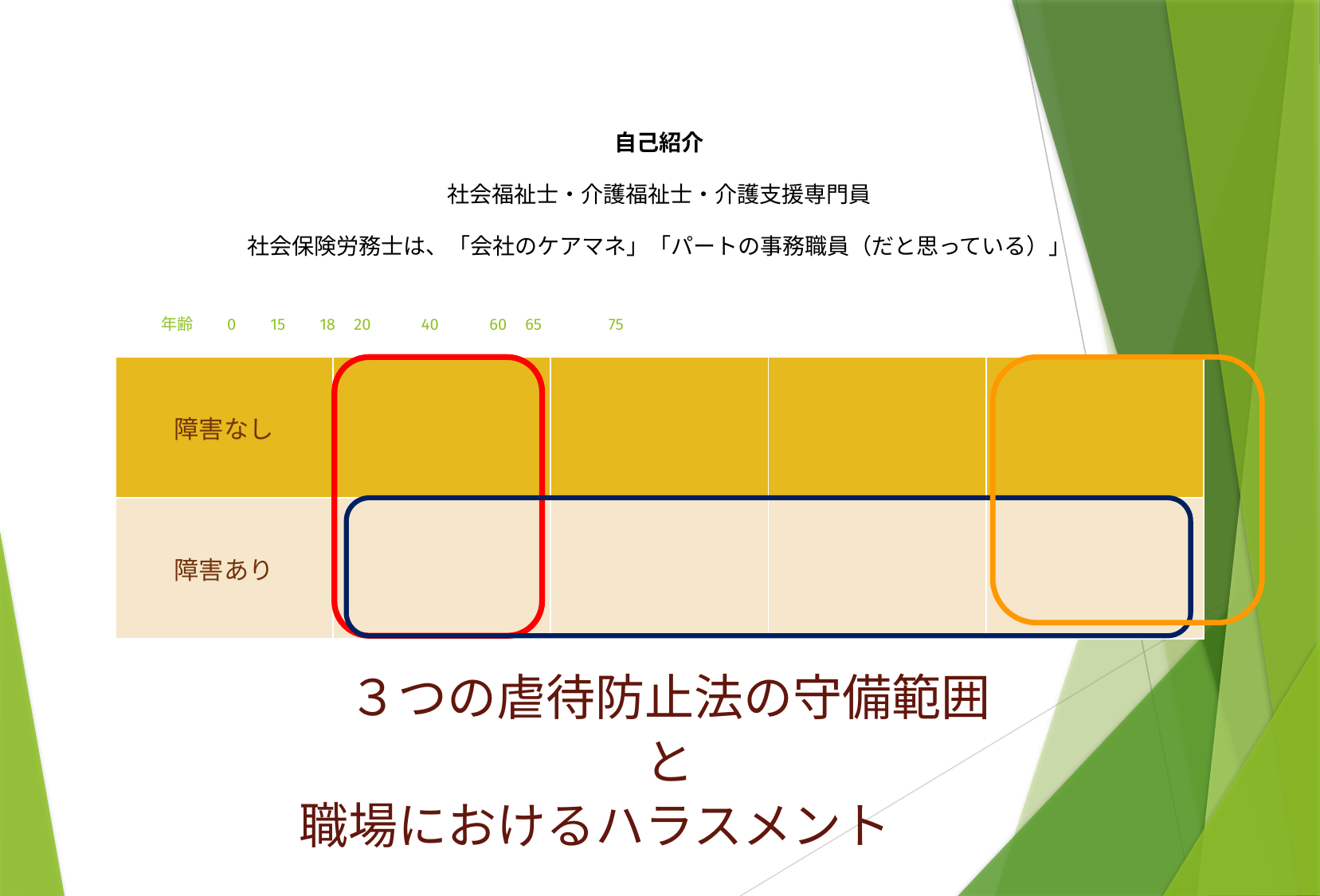

自己紹介

社会福祉士・介護福祉士・介護支援専門員

社会保険労務士は、「会社のケアマネ」「パートの事務職員（だと思っている）」

# 年齢　　0　　15　　18　20　　　40　　　60　65　　　　75
| 障害なし |  |  |  |  |
| --- | --- | --- | --- | --- |
| 障害あり |  |  |  |  |

３つの虐待防止法の守備範囲
と
職場におけるハラスメント